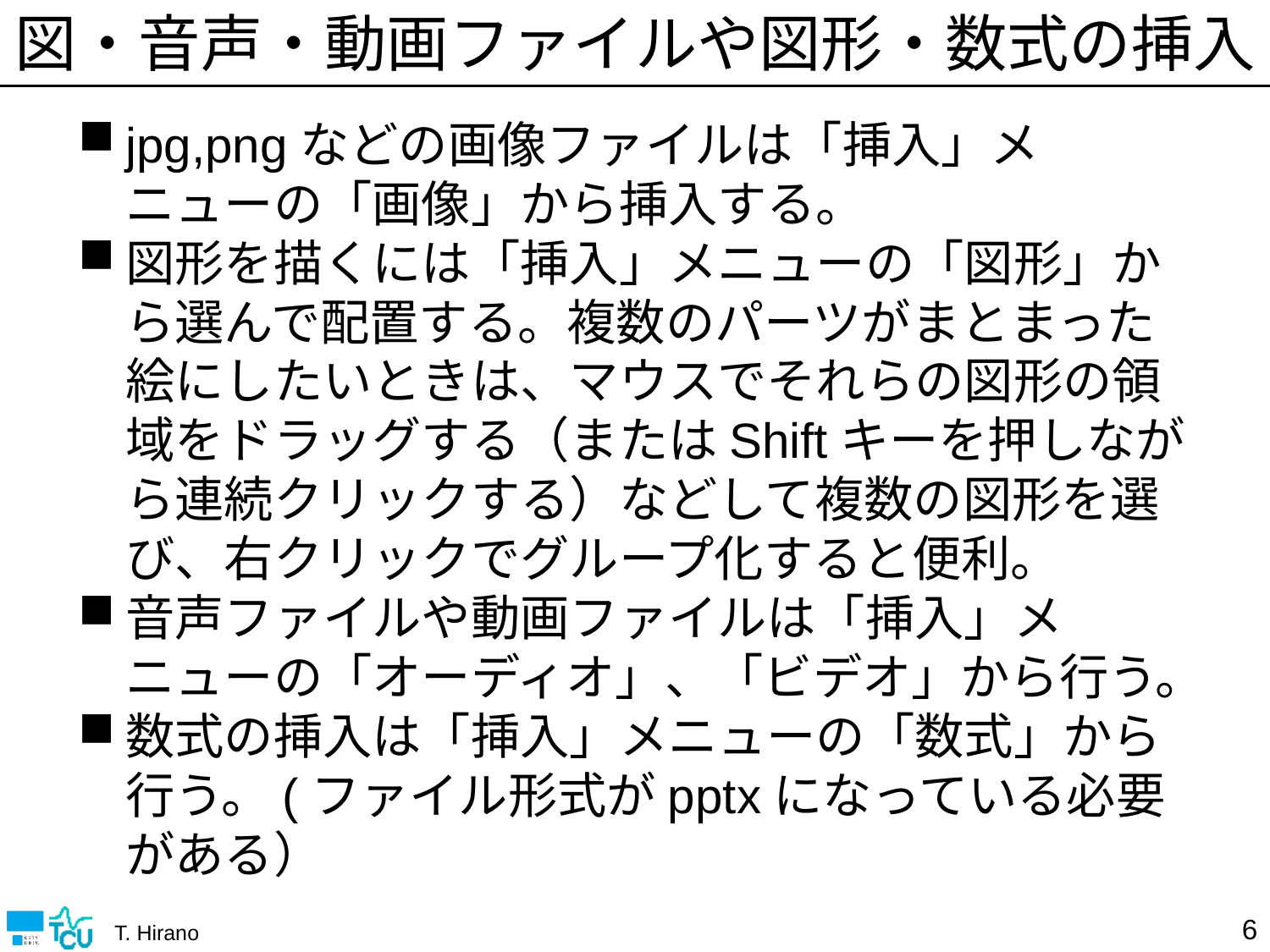

# 図・音声・動画ファイルや図形・数式の挿入
jpg,pngなどの画像ファイルは「挿入」メニューの「画像」から挿入する。
図形を描くには「挿入」メニューの「図形」から選んで配置する。複数のパーツがまとまった絵にしたいときは、マウスでそれらの図形の領域をドラッグする（またはShiftキーを押しながら連続クリックする）などして複数の図形を選び、右クリックでグループ化すると便利。
音声ファイルや動画ファイルは「挿入」メニューの「オーディオ」、「ビデオ」から行う。
数式の挿入は「挿入」メニューの「数式」から行う。(ファイル形式がpptxになっている必要がある）